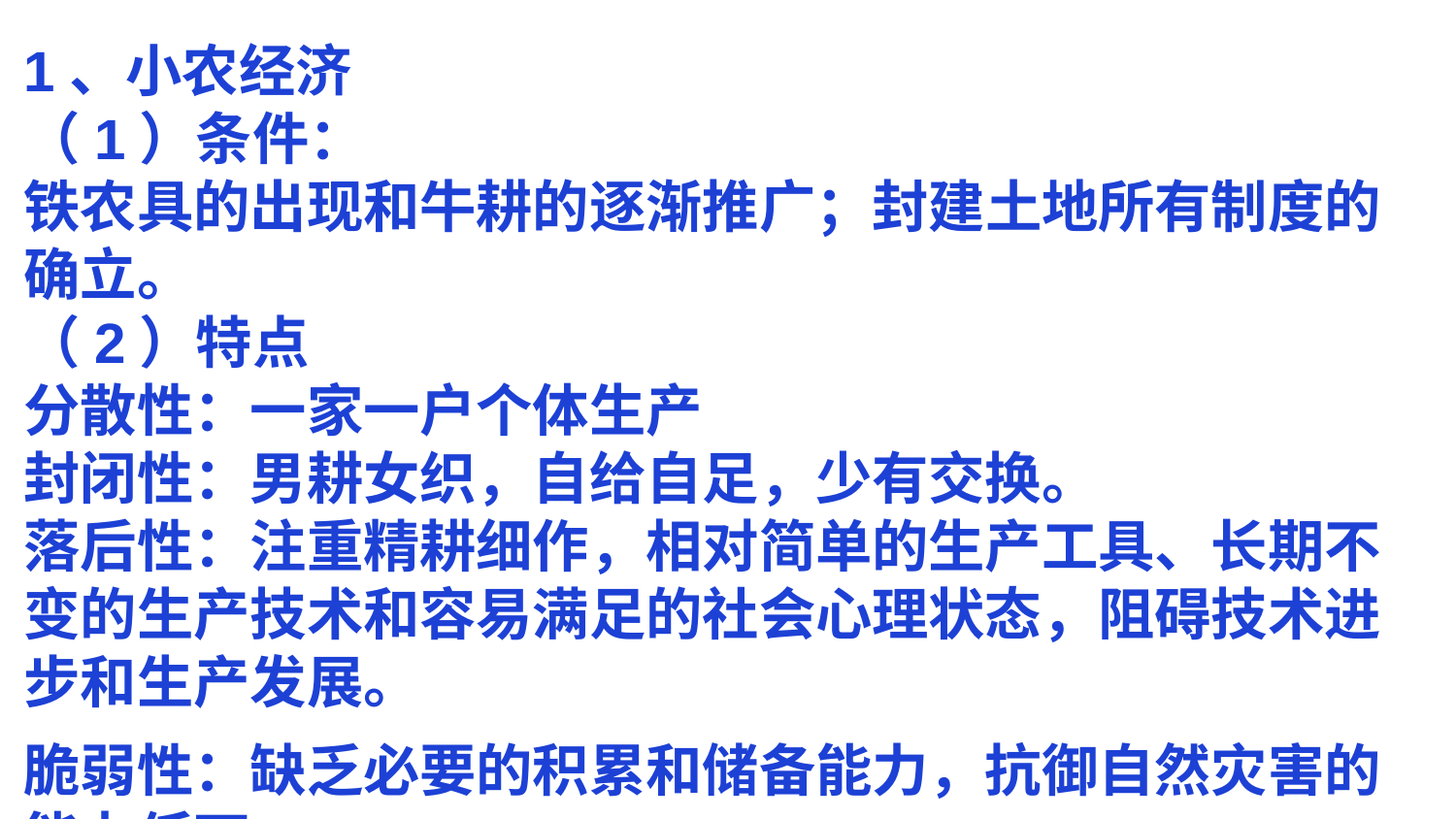

1、小农经济
（1）条件：
铁农具的出现和牛耕的逐渐推广；封建土地所有制度的确立。
（2）特点
分散性：一家一户个体生产
封闭性：男耕女织，自给自足，少有交换。
落后性：注重精耕细作，相对简单的生产工具、长期不变的生产技术和容易满足的社会心理状态，阻碍技术进步和生产发展。
脆弱性：缺乏必要的积累和储备能力，抗御自然灾害的能力低下。